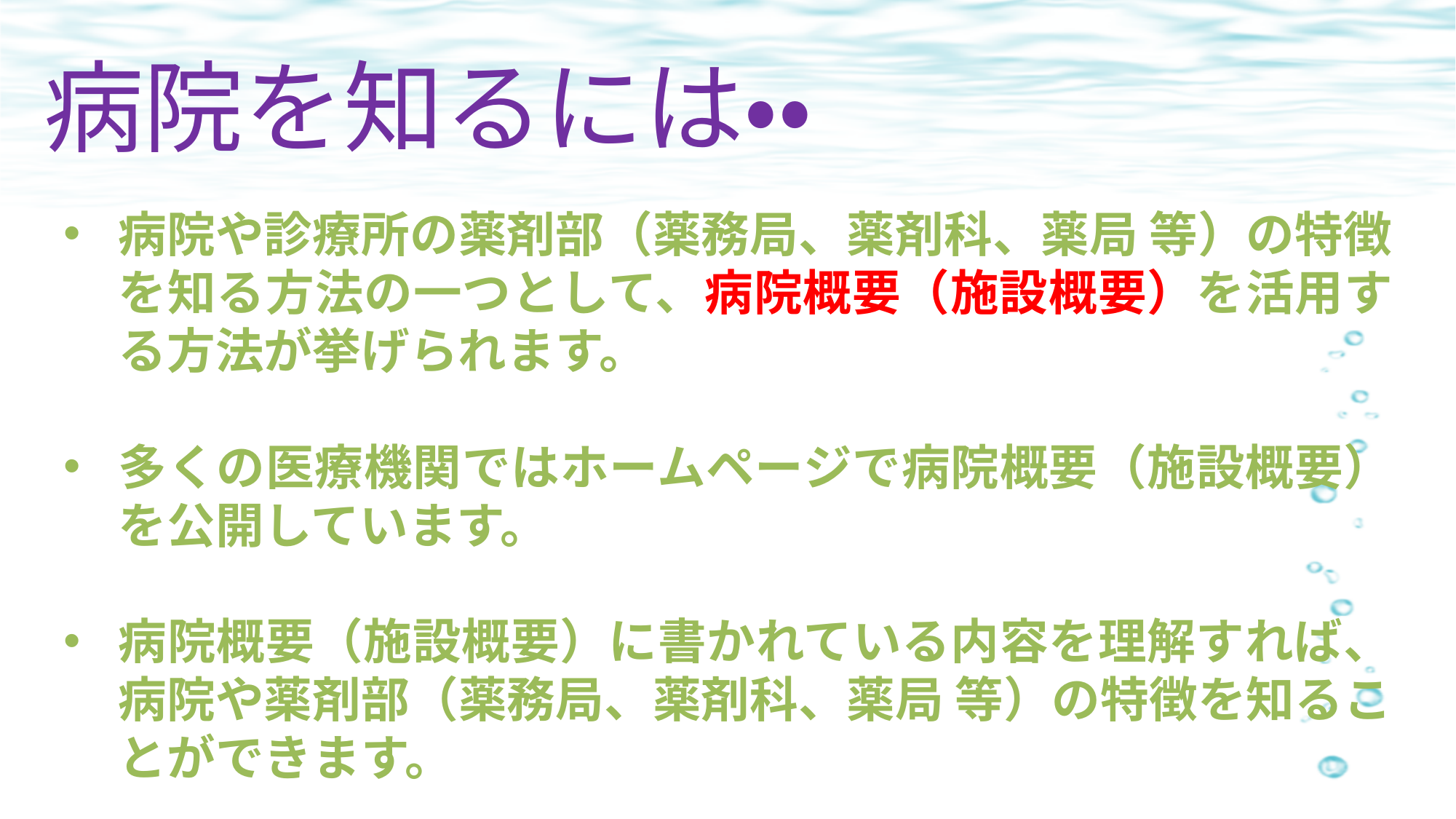

病院を知るには・・
病院や診療所の薬剤部（薬務局、薬剤科、薬局 等）の特徴を知る方法の一つとして、病院概要（施設概要）を活用する方法が挙げられます。

多くの医療機関ではホームページで病院概要（施設概要）を公開しています。

病院概要（施設概要）に書かれている内容を理解すれば、病院や薬剤部（薬務局、薬剤科、薬局 等）の特徴を知ることができます。